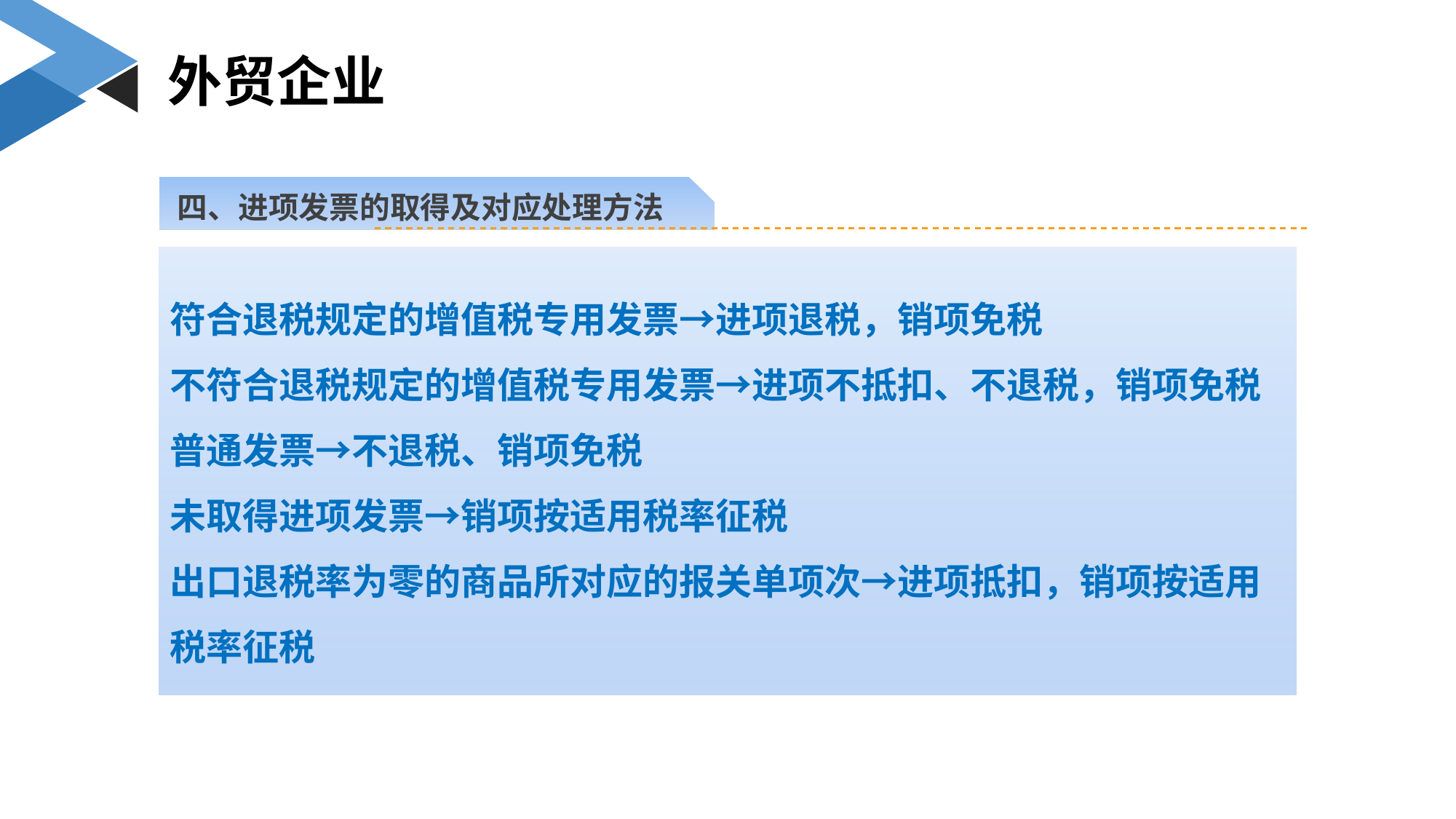

外贸企业

四、进项发票的取得及对应处理方法
符合退税规定的增值税专用发票→进项退税，销项免税
不符合退税规定的增值税专用发票→进项不抵扣、不退税，销项免税
普通发票→不退税、销项免税
未取得进项发票→销项按适用税率征税
出口退税率为零的商品所对应的报关单项次→进项抵扣，销项按适用税率征税